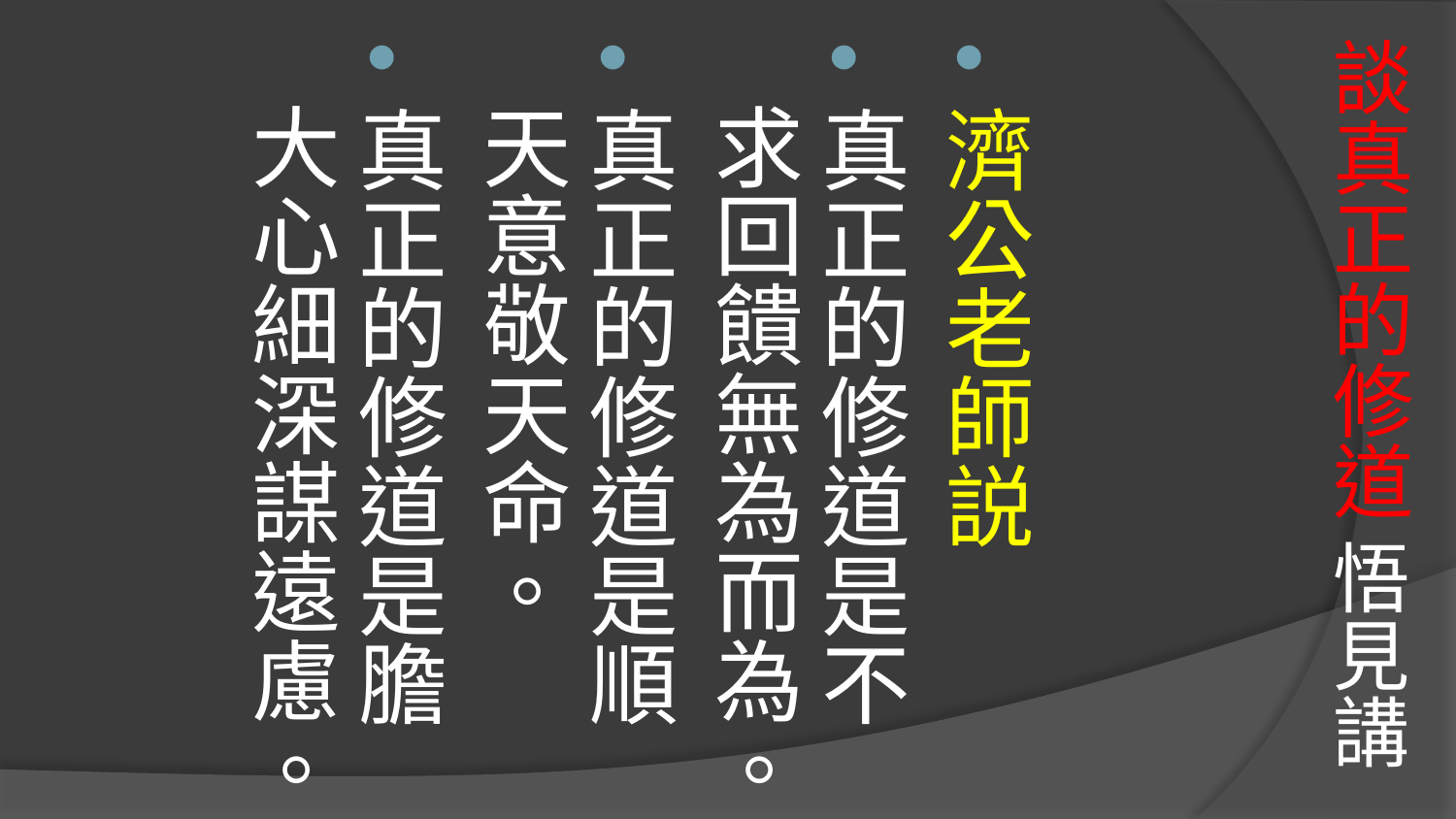

# 談真正的修道 悟見講
濟公老師説
真正的修道是不求回饋無為而為。
真正的修道是順天意敬天命。
真正的修道是膽大心細深謀遠慮。